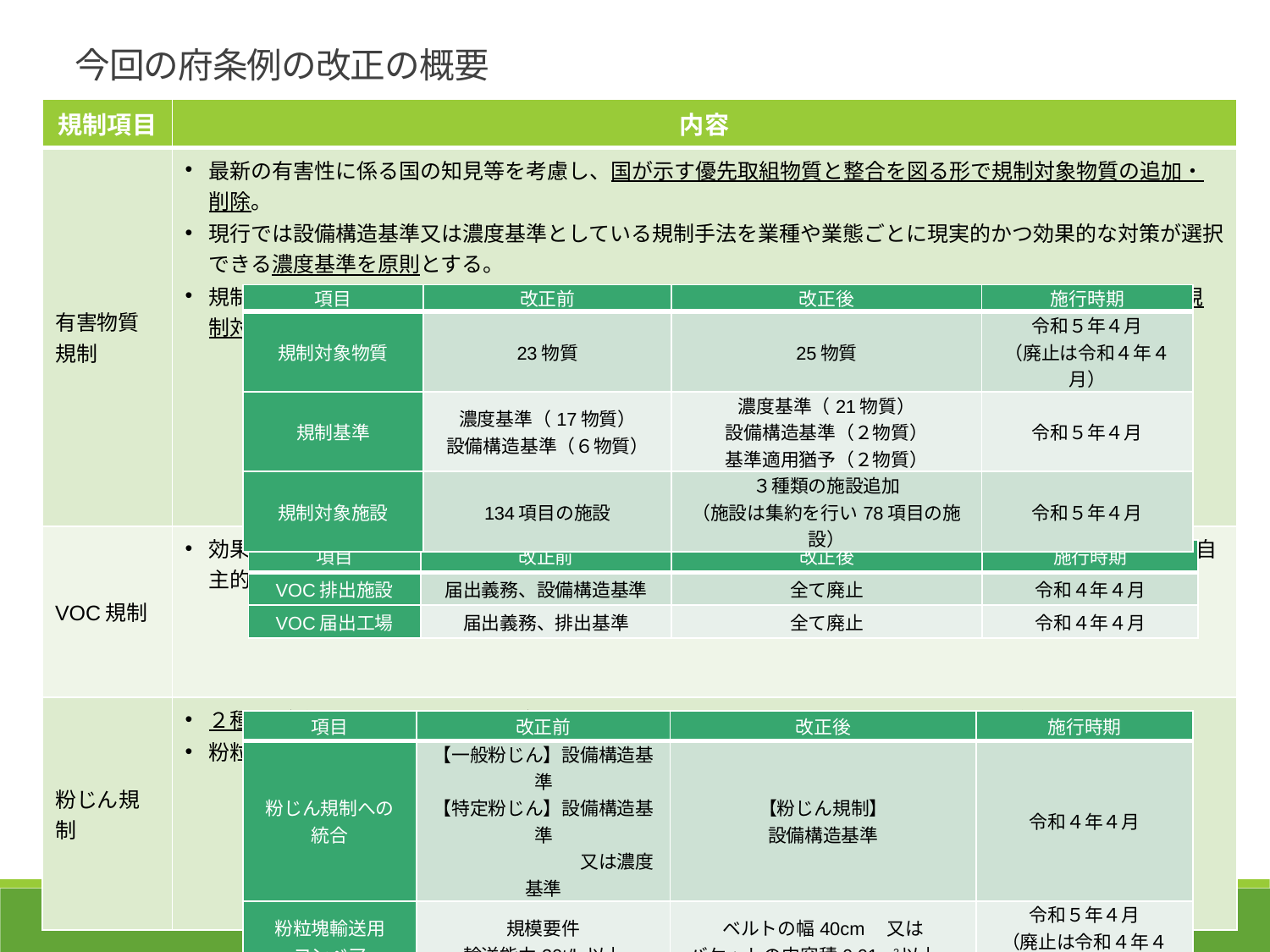

今回の府条例の改正の概要
| 規制項目 | 内容 |
| --- | --- |
| 有害物質規制 | 最新の有害性に係る国の知見等を考慮し、国が示す優先取組物質と整合を図る形で規制対象物質の追加・削除。 現行では設備構造基準又は濃度基準としている規制手法を業種や業態ごとに現実的かつ効果的な対策が選択できる濃度基準を原則とする。 規制対象物質の見直しにあわせ、新規追加物質を一定量排出すると考えられる施設を新たに規制する等規制対象施設の見直しを実施。 |
| VOC規制 | 効果的・効率的にVOC排出削減対策を推進していくため、大気環境濃度改善への費用対効果、事業者の自主的取組みの促進、運用面の課題等を鑑み、条例制度は一旦廃止する。 |
| 粉じん規制 | ２種類（特定粉じん、一般粉じん）に分けている規制を統合し、分かりやすい規制基準に統一。 粉粒塊輸送用コンベアの規模要件を、法と同じ種類であるベルトの幅又はバケットの内容積とする。 |
| 項目 | 改正前 | 改正後 | 施行時期 |
| --- | --- | --- | --- |
| 規制対象物質 | 23物質 | 25物質 | 令和５年４月 （廃止は令和４年４月） |
| 規制基準 | 濃度基準（17物質） 設備構造基準（６物質） | 濃度基準（21物質） 設備構造基準（２物質） 基準適用猶予（２物質） | 令和５年４月 |
| 規制対象施設 | 134項目の施設 | ３種類の施設追加 （施設は集約を行い78項目の施設） | 令和５年４月 |
| 項目 | 改正前 | 改正後 | 施行時期 |
| --- | --- | --- | --- |
| VOC排出施設 | 届出義務、設備構造基準 | 全て廃止 | 令和４年４月 |
| VOC届出工場 | 届出義務、排出基準 | 全て廃止 | 令和４年４月 |
| 項目 | 改正前 | 改正後 | 施行時期 |
| --- | --- | --- | --- |
| 粉じん規制への 統合 | 【一般粉じん】設備構造基準 【特定粉じん】設備構造基準 　　　　　　　　又は濃度基準 | 【粉じん規制】 設備構造基準 | 令和４年４月 |
| 粉粒塊輸送用 コンベア | 規模要件 輸送能力30t/h以上 | ベルトの幅40cm　又は バケットの内容積0.01m3以上 | 令和５年４月 （廃止は令和４年４月） |
9